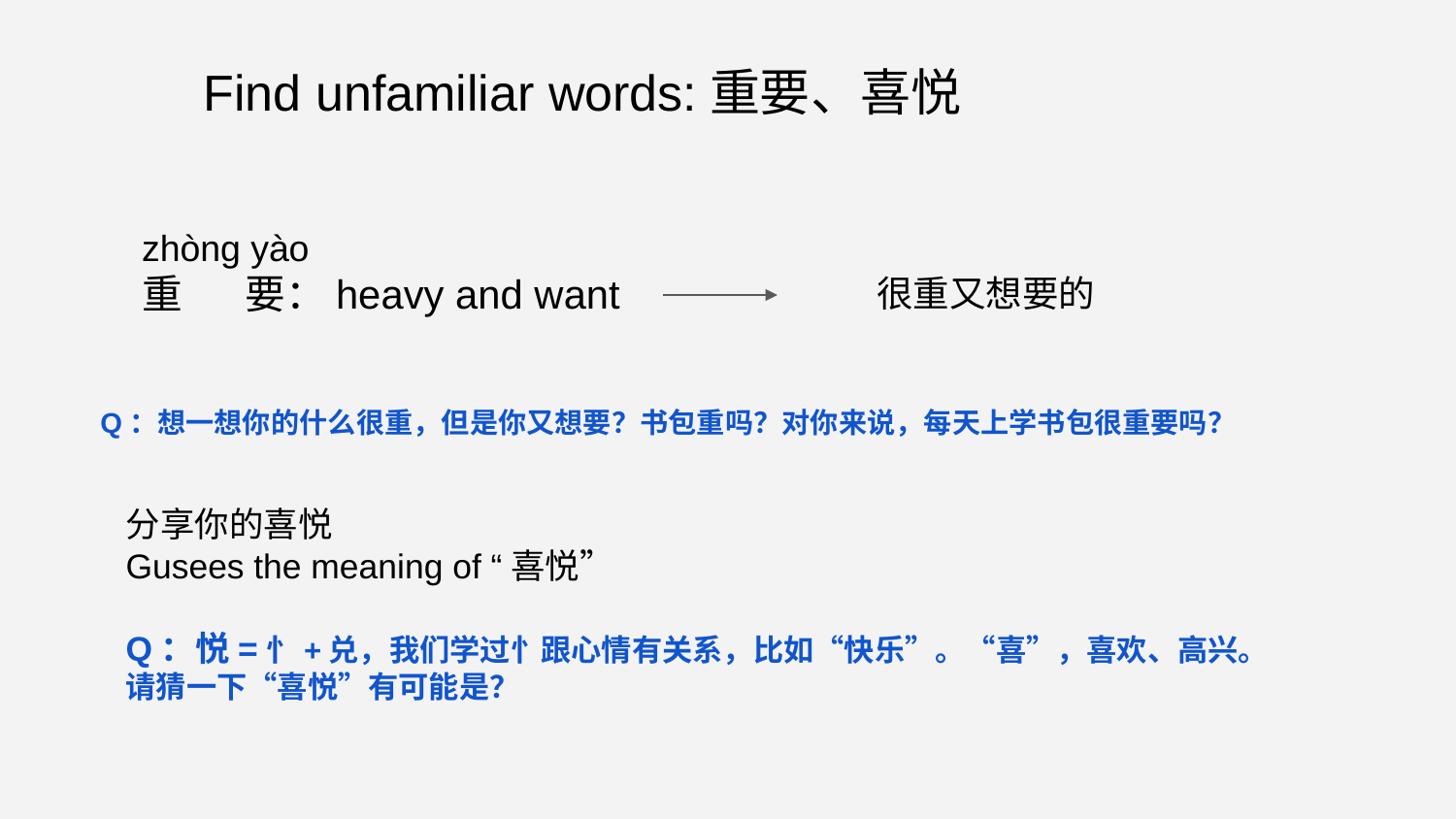

Find unfamiliar words:重要、喜悦
zhòng yào
重       要：heavy and want
很重又想要的
Q：想一想你的什么很重，但是你又想要？书包重吗？对你来说，每天上学书包很重要吗？

分享你的喜悦
Gusees the meaning of “喜悦”

Q：悦=忄+兑，我们学过忄跟心情有关系，比如“快乐”。“喜”，喜欢、高兴。请猜一下“喜悦”有可能是？